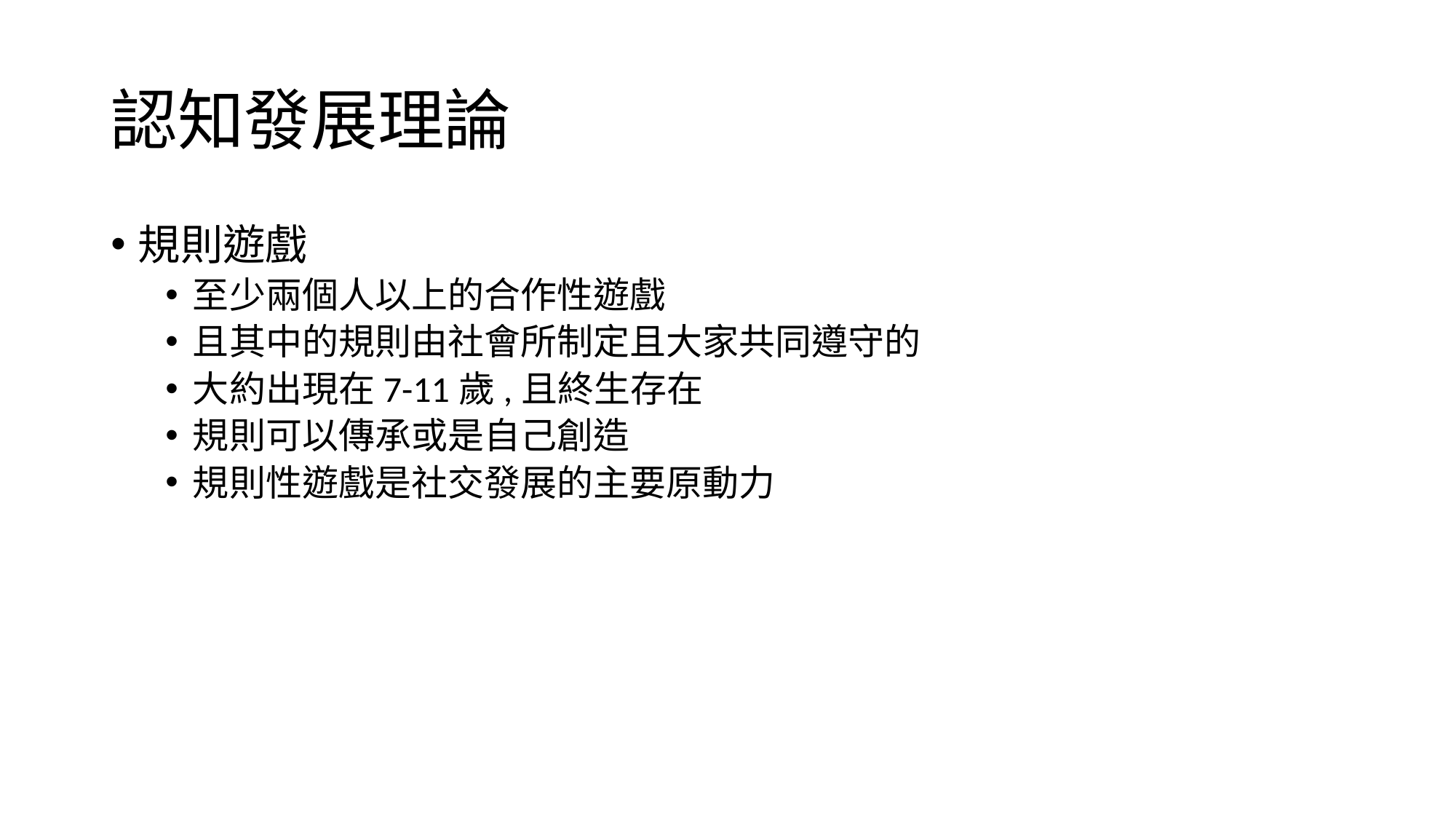

# 認知發展理論
規則遊戲
至少兩個人以上的合作性遊戲
且其中的規則由社會所制定且大家共同遵守的
大約出現在7-11歲,且終生存在
規則可以傳承或是自己創造
規則性遊戲是社交發展的主要原動力